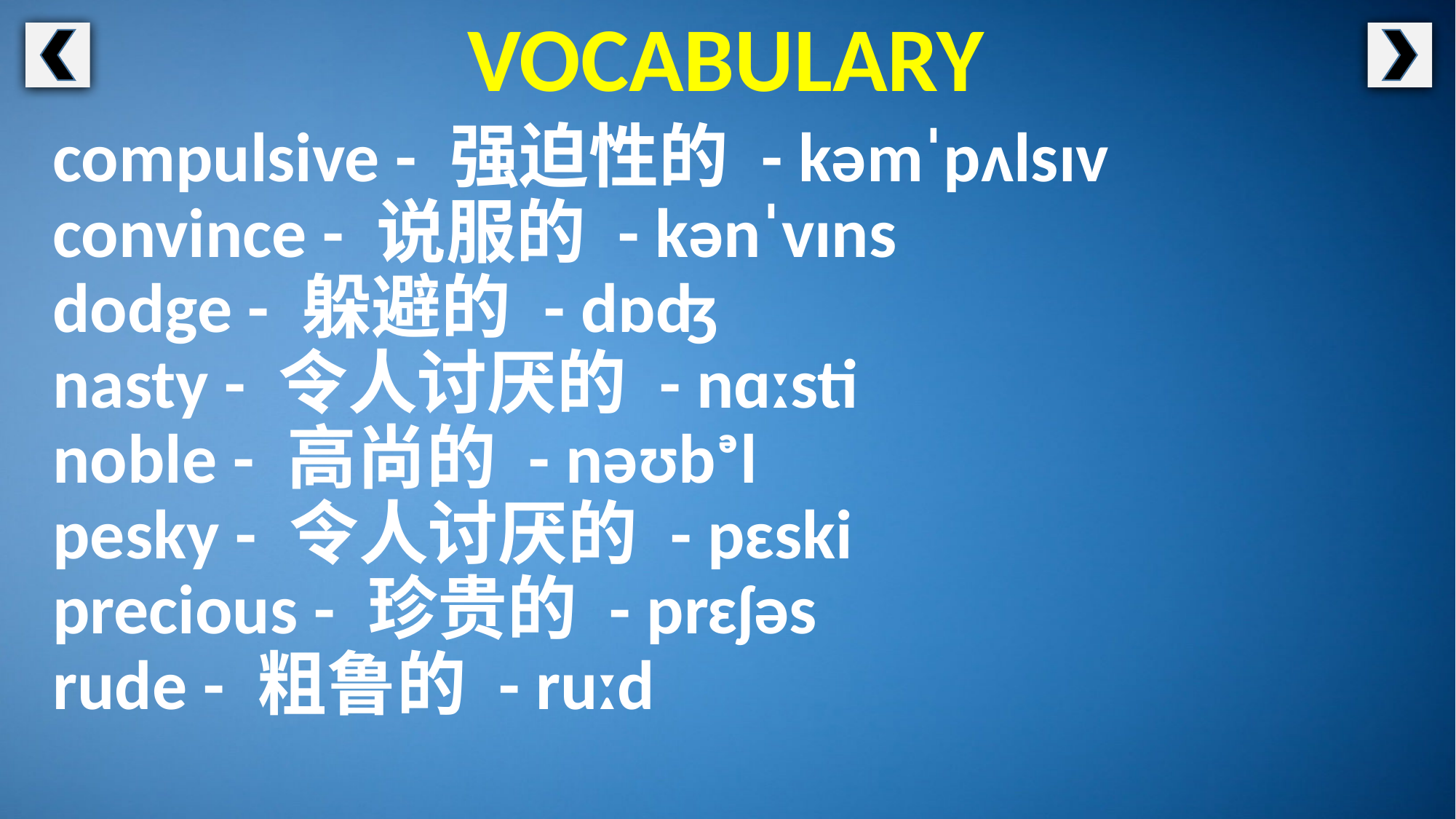

VOCABULARY
compulsive - 强迫性的 - kəmˈpʌlsɪv
convince - 说服的 - kənˈvɪns
dodge - 躲避的 - dɒʤ
nasty - 令人讨厌的 - nɑːsti
noble - 高尚的 - nəʊbᵊl
pesky - 令人讨厌的 - pɛski
precious - 珍贵的 - prɛʃəs
rude - 粗鲁的 - ruːd